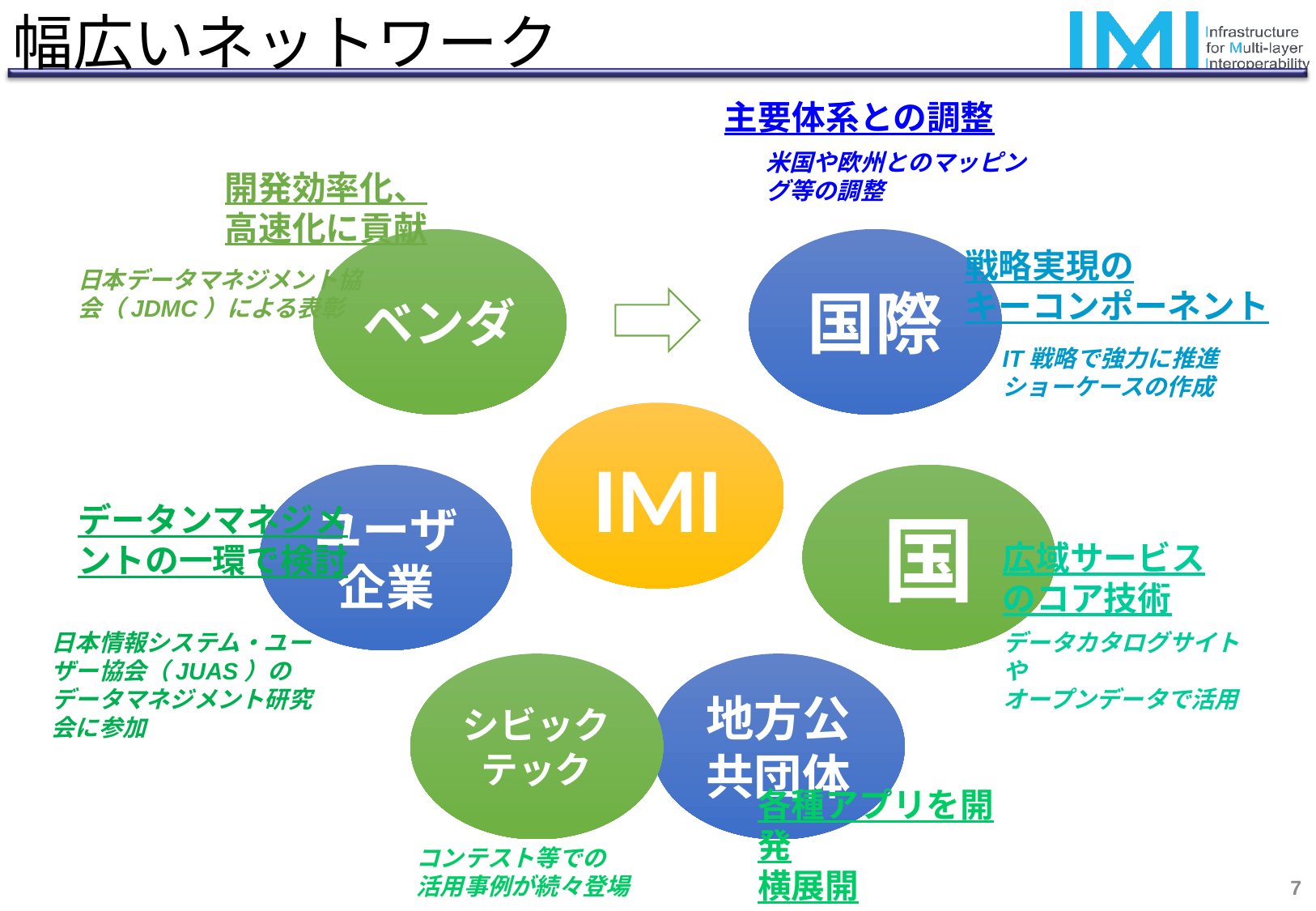

# 幅広いネットワーク
主要体系との調整
IMI
国際
地方公共団体
シビックテック
ベンダ
国
米国や欧州とのマッピング等の調整
開発効率化、高速化に貢献
戦略実現の
キーコンポーネント
日本データマネジメント協会（JDMC）による表彰
IT戦略で強力に推進
ショーケースの作成
データンマネジメントの一環で検討
広域サービスのコア技術
データカタログサイトや
オープンデータで活用
日本情報システム・ユーザー協会（JUAS）のデータマネジメント研究会に参加
各種アプリを開発
横展開
コンテスト等での
活用事例が続々登場
7